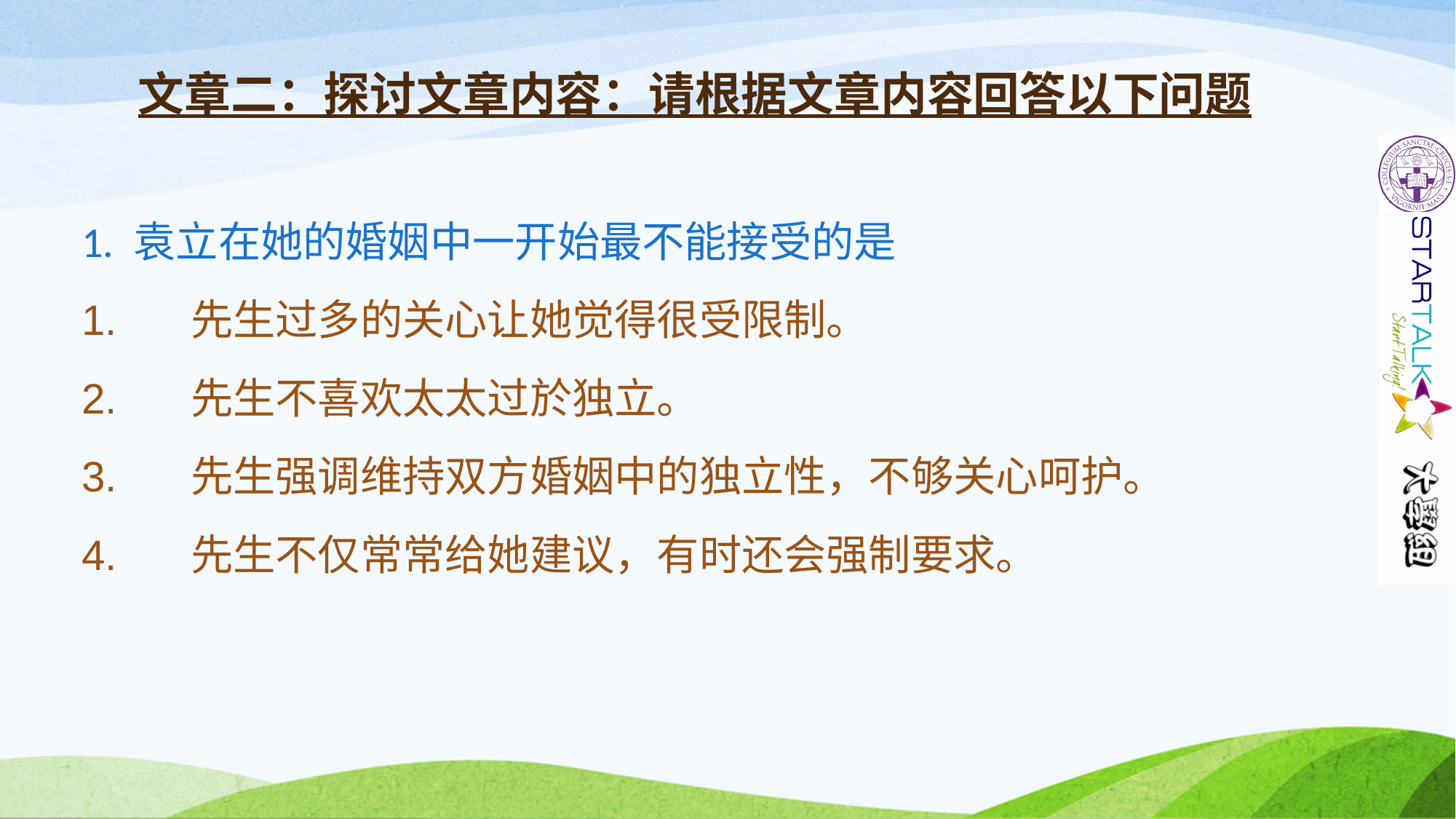

# 文章二：探讨文章内容：请根据文章内容回答以下问题
1. 袁立在她的婚姻中一开始最不能接受的是
先生过多的关心让她觉得很受限制。
先生不喜欢太太过於独立。
先生强调维持双方婚姻中的独立性，不够关心呵护。
先生不仅常常给她建议，有时还会强制要求。